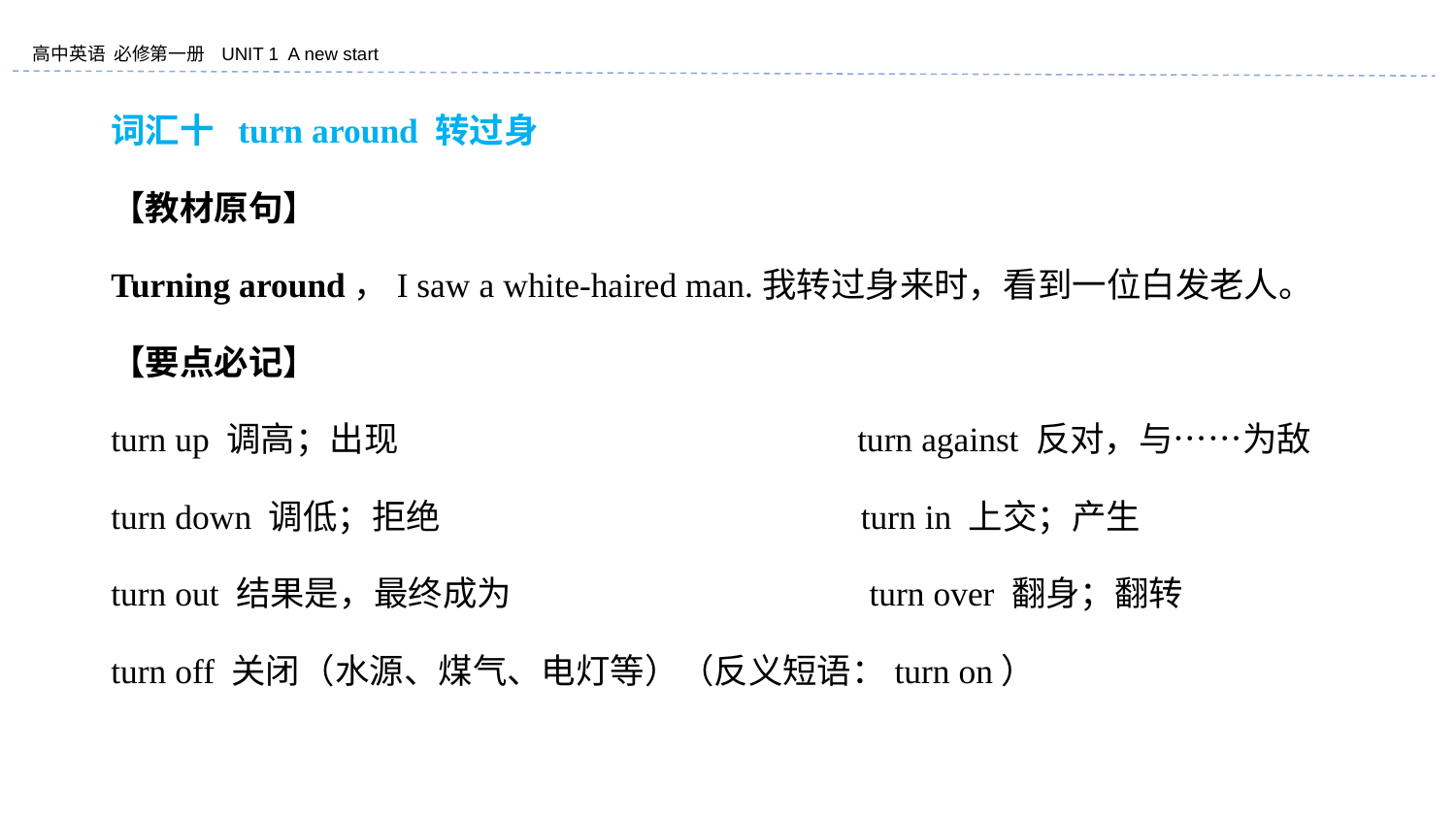

词汇十  turn around 转过身
【教材原句】
Turning around，I saw a white-haired man.我转过身来时，看到一位白发老人。
【要点必记】
turn up 调高；出现                                                          turn against 反对，与……为敌
turn down 调低；拒绝                                                     turn in 上交；产生
turn out 结果是，最终成为                                             turn over 翻身；翻转
turn off 关闭（水源、煤气、电灯等）（反义短语：turn on）